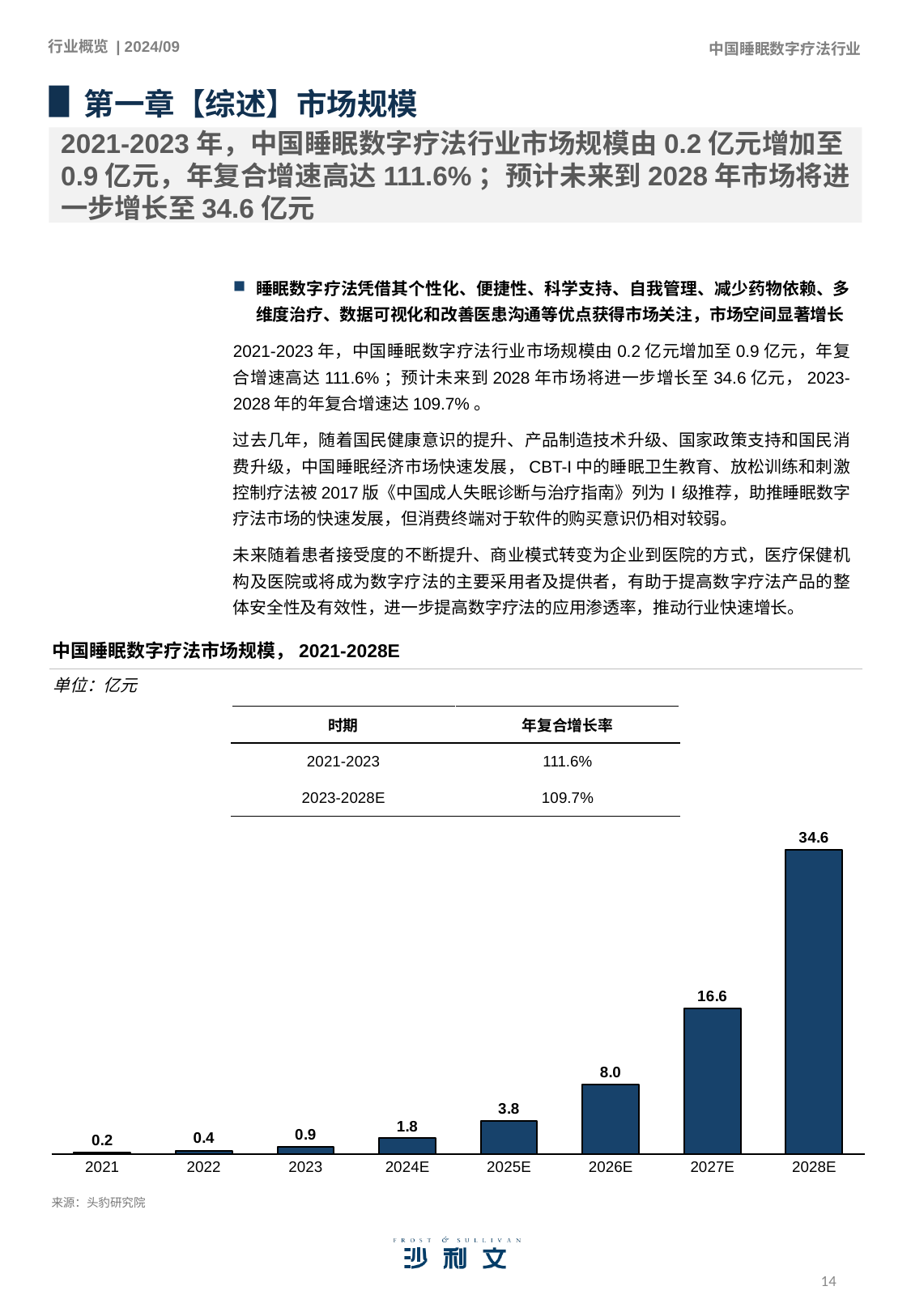

第一章【综述】市场规模

2021-2023年，中国睡眠数字疗法行业市场规模由0.2亿元增加至0.9亿元，年复合增速高达111.6%；预计未来到2028年市场将进一步增长至34.6亿元
睡眠数字疗法凭借其个性化、便捷性、科学支持、自我管理、减少药物依赖、多维度治疗、数据可视化和改善医患沟通等优点获得市场关注，市场空间显著增长
2021-2023年，中国睡眠数字疗法行业市场规模由0.2亿元增加至0.9亿元，年复合增速高达111.6%；预计未来到2028年市场将进一步增长至34.6亿元，2023-2028年的年复合增速达109.7%。
过去几年，随着国民健康意识的提升、产品制造技术升级、国家政策支持和国民消费升级，中国睡眠经济市场快速发展，CBT-I中的睡眠卫生教育、放松训练和刺激控制疗法被2017版《中国成人失眠诊断与治疗指南》列为Ⅰ级推荐，助推睡眠数字疗法市场的快速发展，但消费终端对于软件的购买意识仍相对较弱。
未来随着患者接受度的不断提升、商业模式转变为企业到医院的方式，医疗保健机构及医院或将成为数字疗法的主要采用者及提供者，有助于提高数字疗法产品的整体安全性及有效性，进一步提高数字疗法的应用渗透率，推动行业快速增长。
中国睡眠数字疗法市场规模，2021-2028E
单位：亿元
| 时期 | 年复合增长率 |
| --- | --- |
| 2021-2023 | 111.6% |
| 2023-2028E | 109.7% |

### Chart

| Category |  |
|---|---|
2021
2022
2023
2024E
2025E
2026E
2027E
2028E
来源：头豹研究院